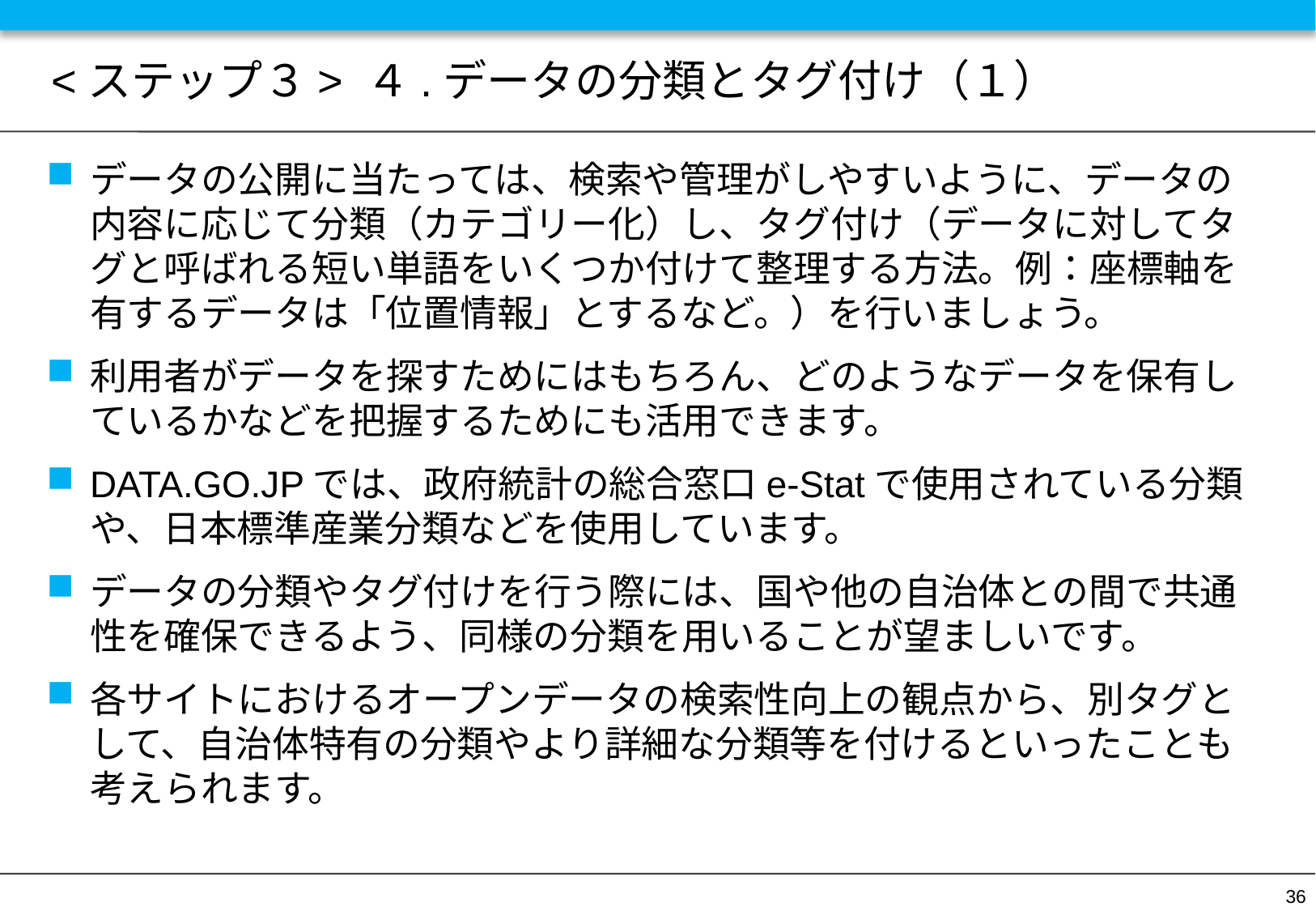

# <ステップ３> ４.データの分類とタグ付け（１）
データの公開に当たっては、検索や管理がしやすいように、データの内容に応じて分類（カテゴリー化）し、タグ付け（データに対してタグと呼ばれる短い単語をいくつか付けて整理する方法。例：座標軸を有するデータは「位置情報」とするなど。）を行いましょう。
利用者がデータを探すためにはもちろん、どのようなデータを保有しているかなどを把握するためにも活用できます。
DATA.GO.JPでは、政府統計の総合窓口e-Statで使用されている分類や、日本標準産業分類などを使用しています。
データの分類やタグ付けを行う際には、国や他の自治体との間で共通性を確保できるよう、同様の分類を用いることが望ましいです。
各サイトにおけるオープンデータの検索性向上の観点から、別タグとして、自治体特有の分類やより詳細な分類等を付けるといったことも考えられます。
36